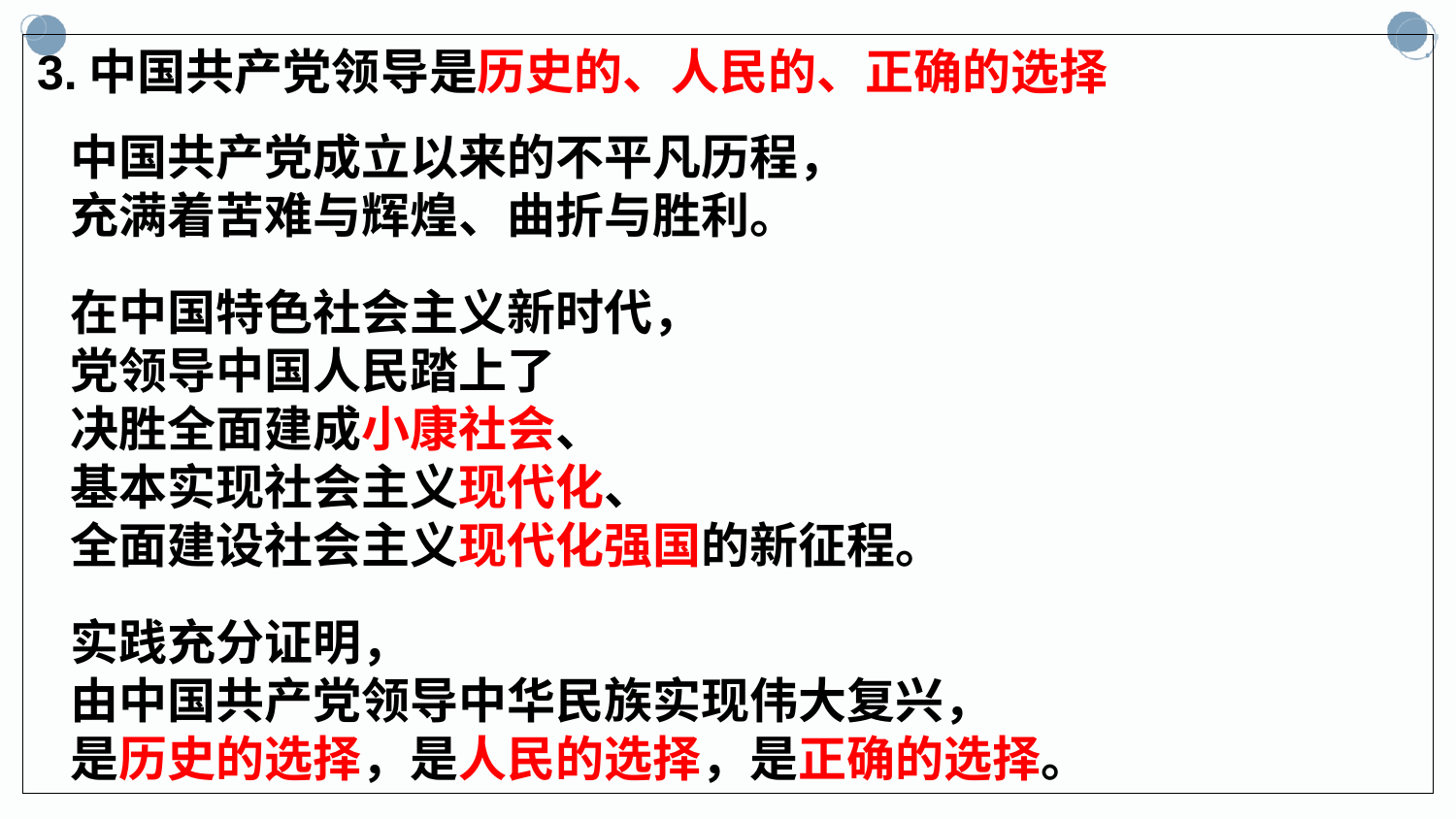

3.中国共产党领导是历史的、人民的、正确的选择

  中国共产党成立以来的不平凡历程，
  充满着苦难与辉煌、曲折与胜利。

  在中国特色社会主义新时代，
  党领导中国人民踏上了
  决胜全面建成小康社会、
  基本实现社会主义现代化、
  全面建设社会主义现代化强国的新征程。

  实践充分证明，
  由中国共产党领导中华民族实现伟大复兴，
  是历史的选择，是人民的选择，是正确的选择。